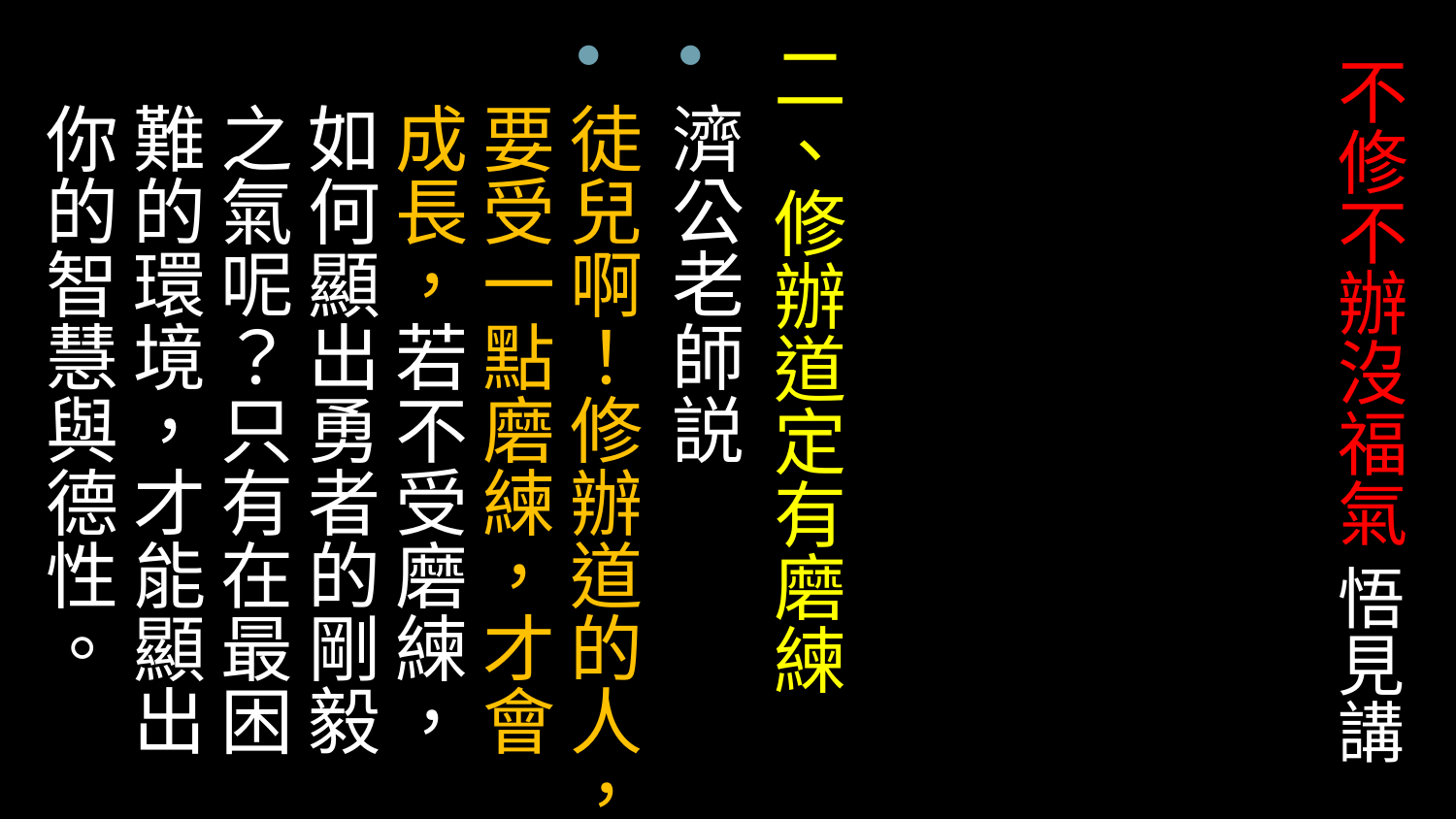

二、修辦道定有磨練
濟公老師説
徒兒啊！修辦道的人，要受一點磨練，才會成長，若不受磨練，如何顯出勇者的剛毅之氣呢？只有在最困難的環境，才能顯出你的智慧與德性。
# 不修不辦沒福氣 悟見講